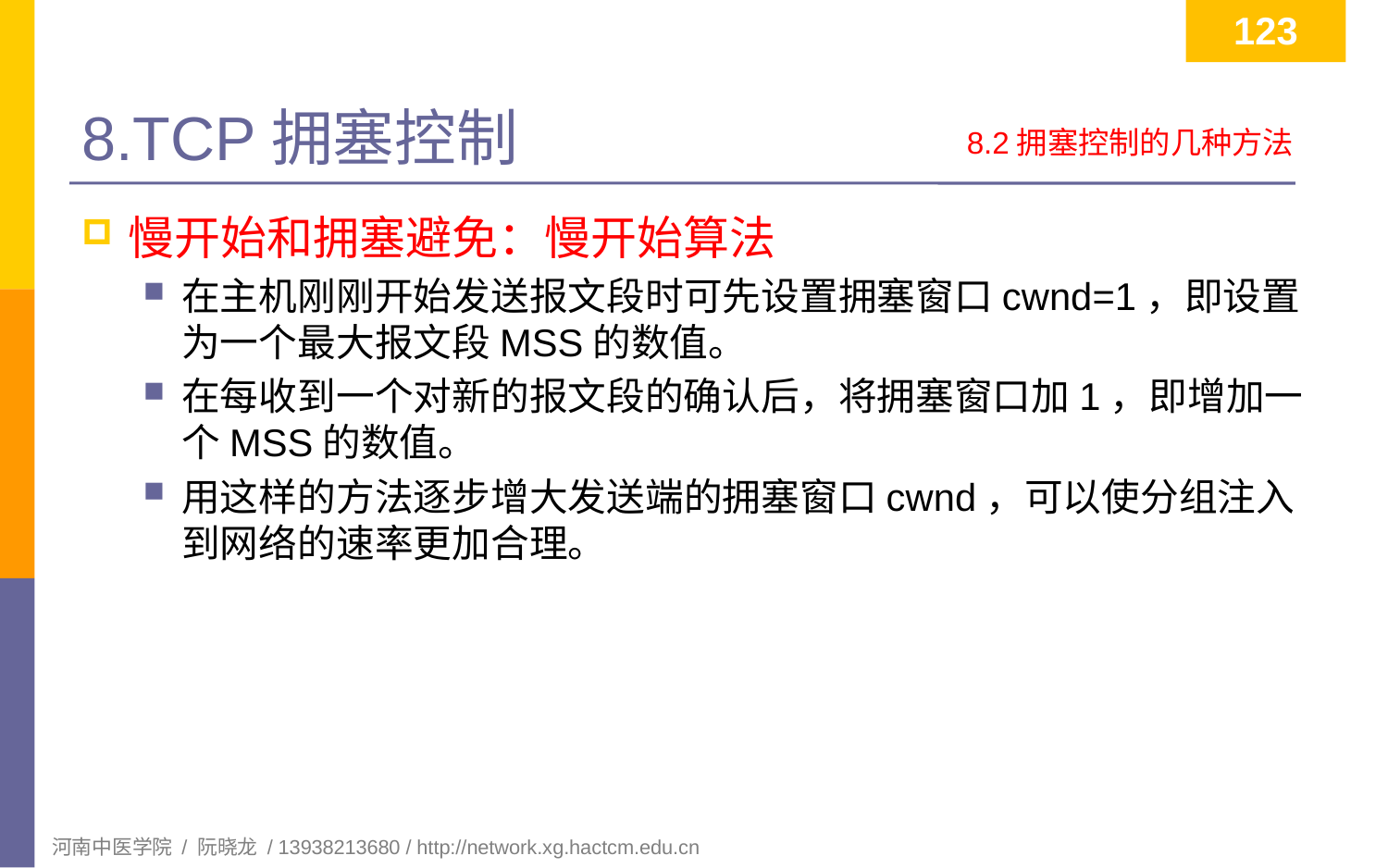

123
# 8.TCP拥塞控制
8.2拥塞控制的几种方法
慢开始和拥塞避免：慢开始算法
在主机刚刚开始发送报文段时可先设置拥塞窗口cwnd=1，即设置为一个最大报文段MSS的数值。
在每收到一个对新的报文段的确认后，将拥塞窗口加1，即增加一个MSS的数值。
用这样的方法逐步增大发送端的拥塞窗口cwnd，可以使分组注入到网络的速率更加合理。